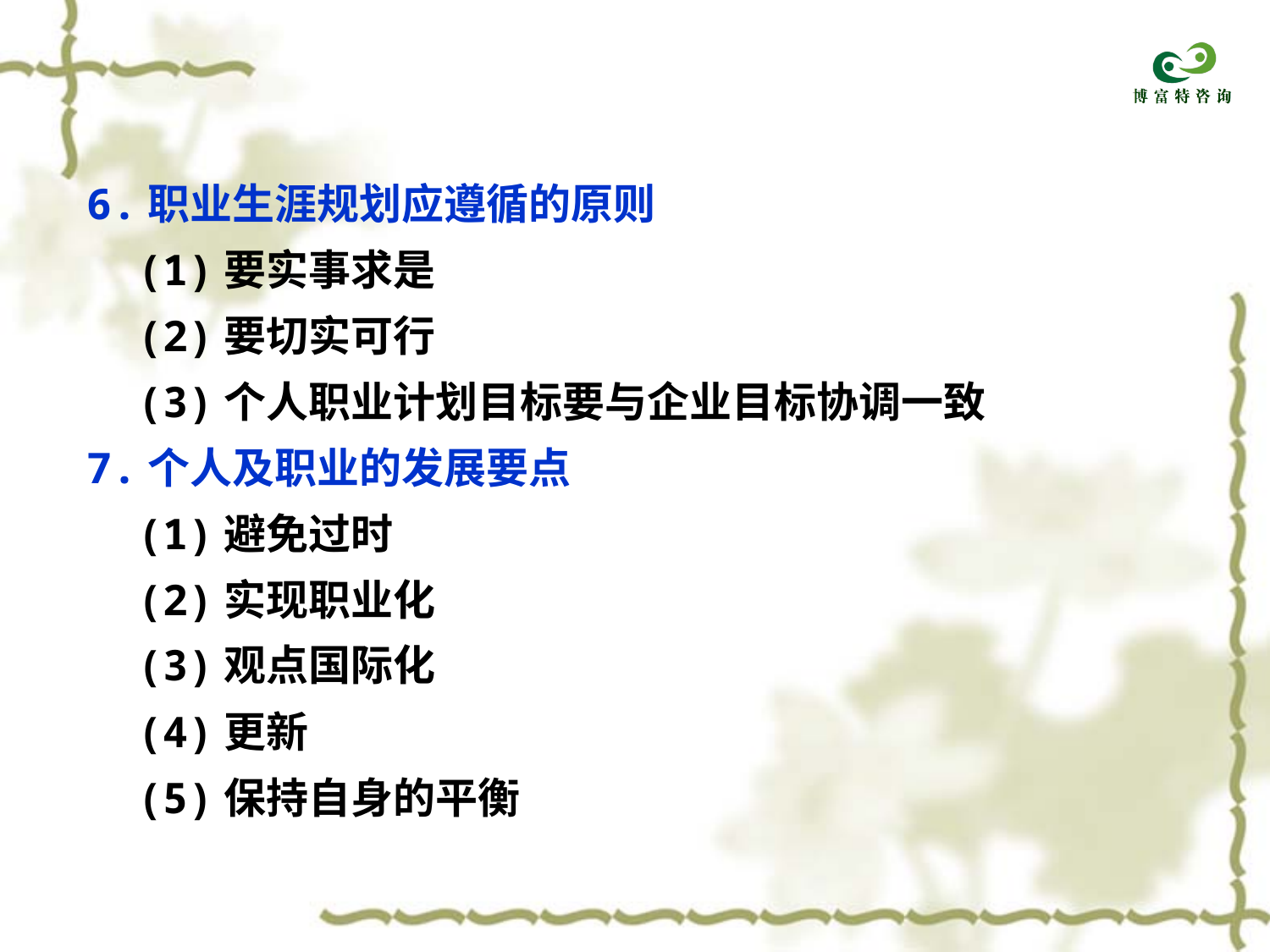

6.职业生涯规划应遵循的原则
  (1)要实事求是
  (2)要切实可行
  (3)个人职业计划目标要与企业目标协调一致
7.个人及职业的发展要点
  (1)避免过时
  (2)实现职业化
  (3)观点国际化
  (4)更新
  (5)保持自身的平衡